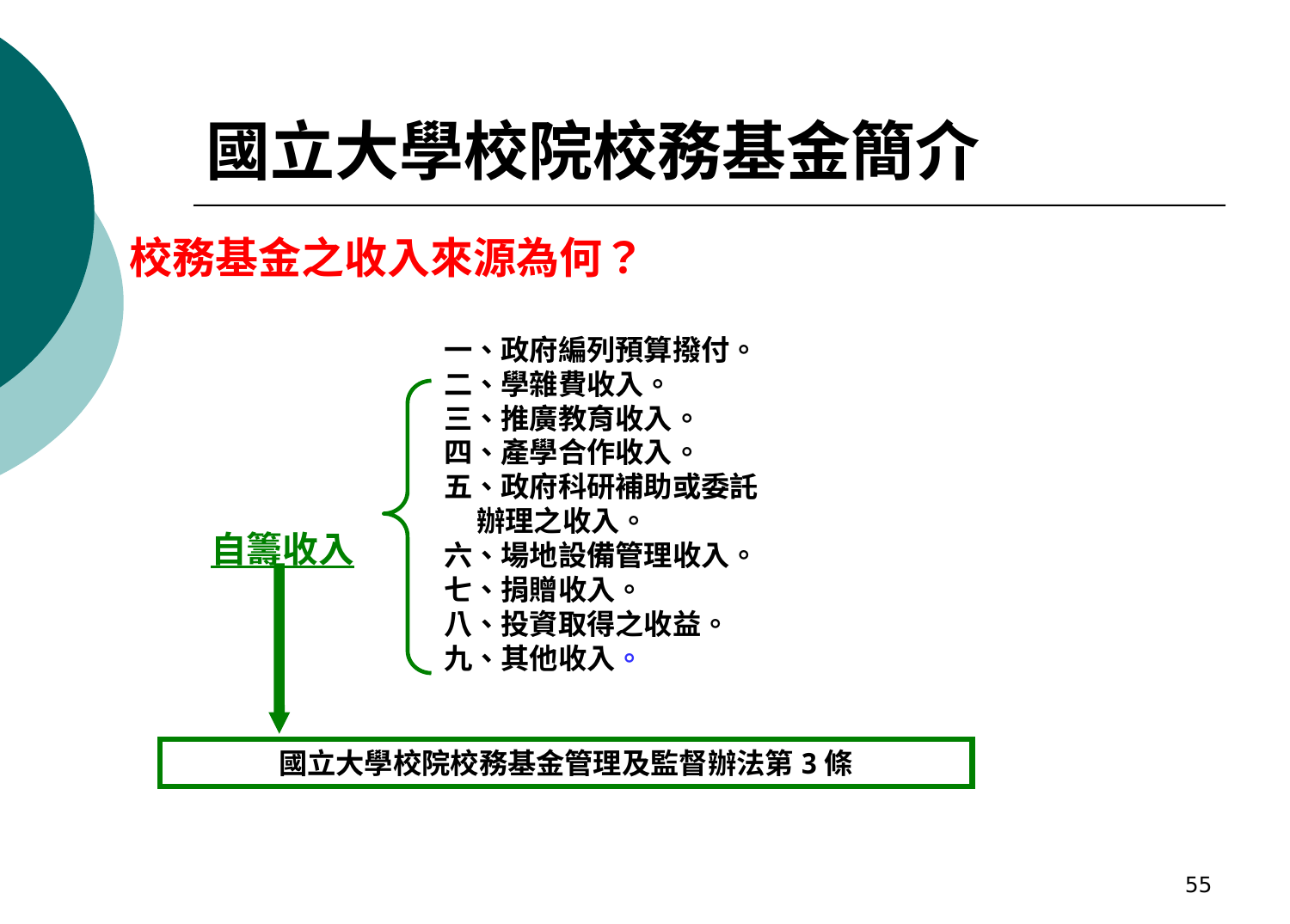

# 國立大學校院校務基金簡介
校務基金之收入來源為何？
一、政府編列預算撥付。
二、學雜費收入。
三、推廣教育收入。
四、產學合作收入。
五、政府科研補助或委託
    辦理之收入。
六、場地設備管理收入。
七、捐贈收入。
八、投資取得之收益。
九、其他收入。

自籌收入

國立大學校院校務基金管理及監督辦法第3條
55